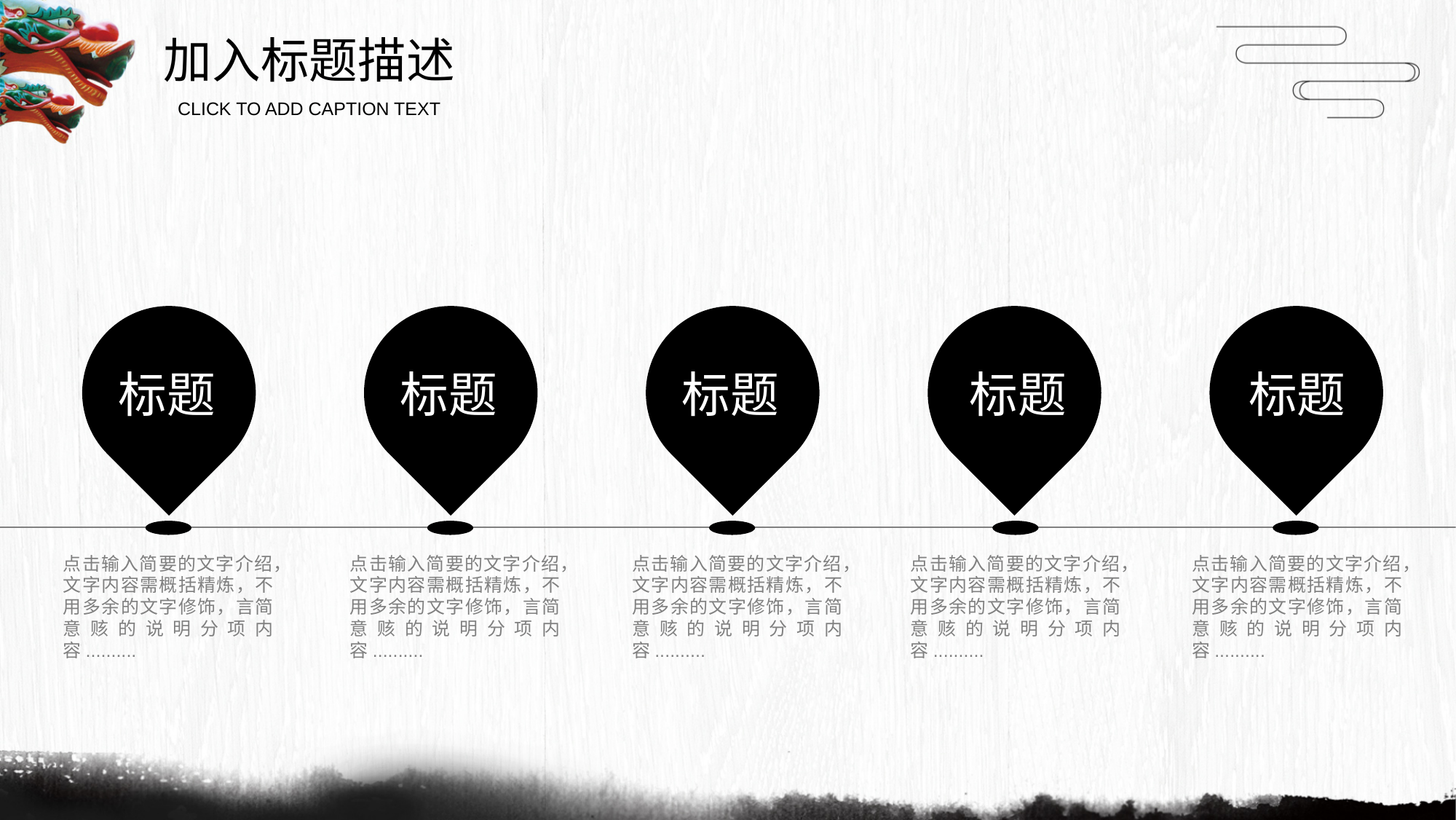

加入标题描述
CLICK TO ADD CAPTION TEXT

标题

标题

标题

标题

标题

点击输入简要的文字介绍，文字内容需概括精炼，不用多余的文字修饰，言简意赅的说明分项内容..........
点击输入简要的文字介绍，文字内容需概括精炼，不用多余的文字修饰，言简意赅的说明分项内容..........
点击输入简要的文字介绍，文字内容需概括精炼，不用多余的文字修饰，言简意赅的说明分项内容..........
点击输入简要的文字介绍，文字内容需概括精炼，不用多余的文字修饰，言简意赅的说明分项内容..........
点击输入简要的文字介绍，文字内容需概括精炼，不用多余的文字修饰，言简意赅的说明分项内容..........